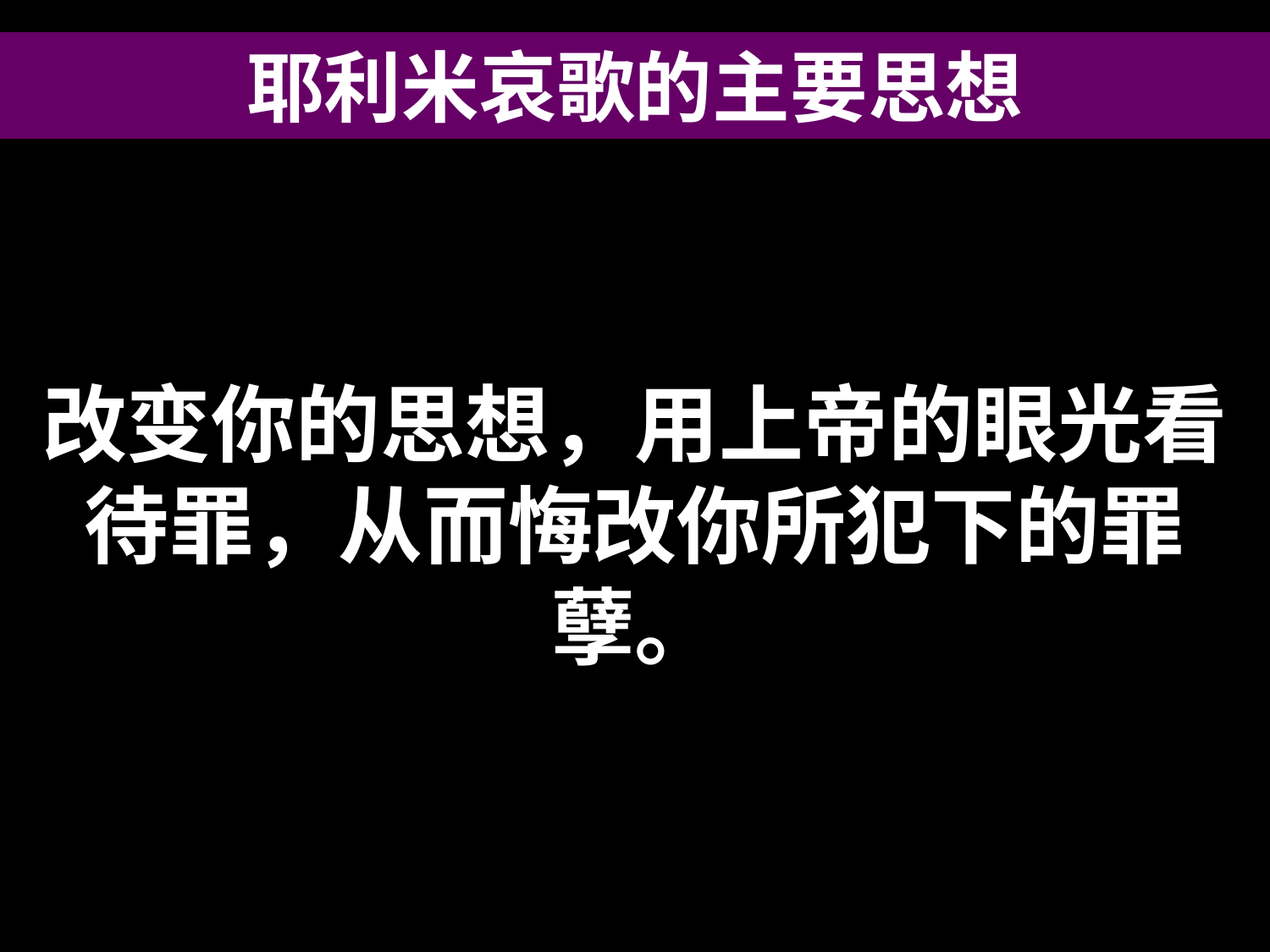

# 耶利米哀歌的主要思想
改变你的思想，用上帝的眼光看待罪，从而悔改你所犯下的罪孽。